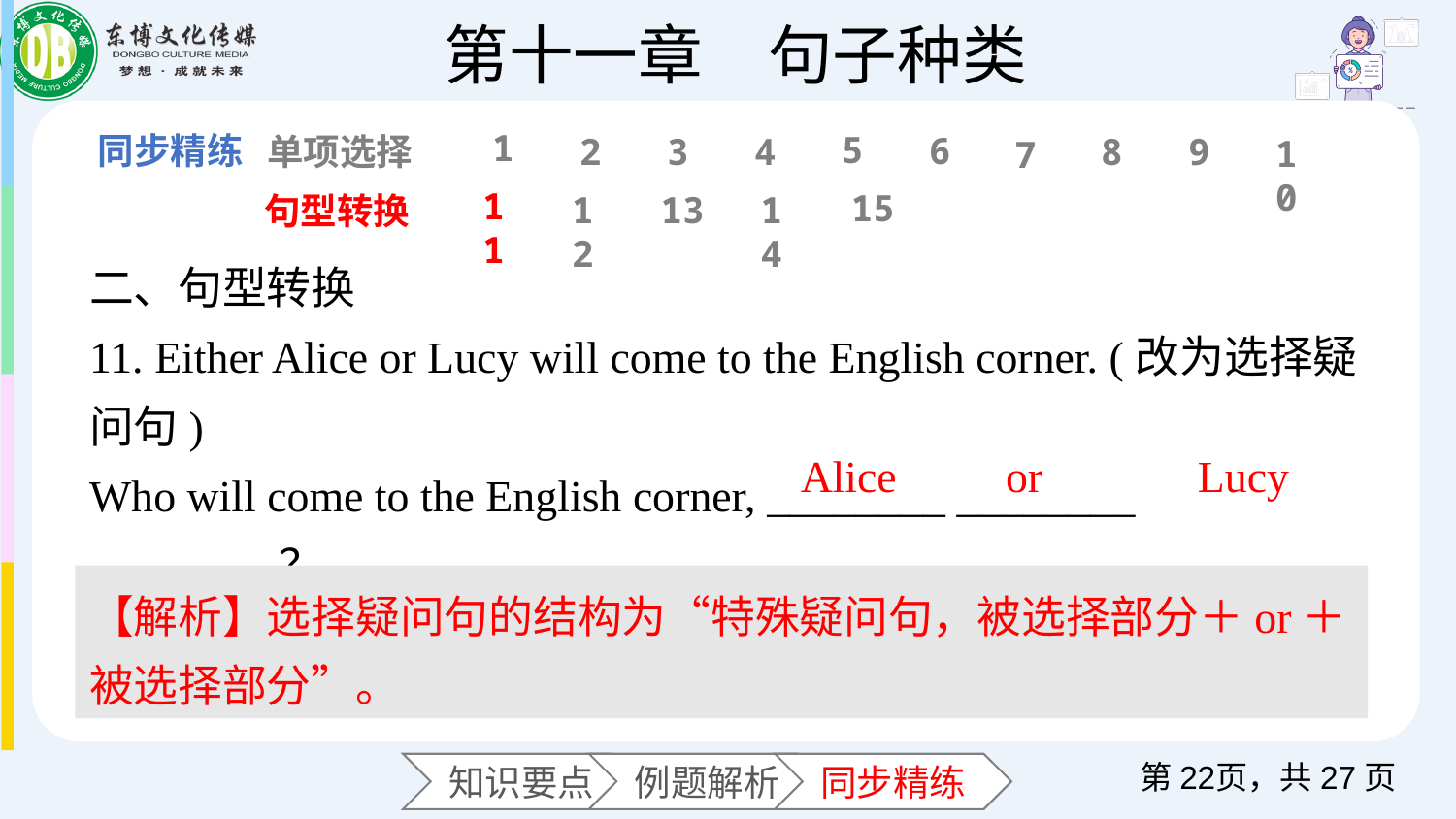

1
5
6
单项选择
2
3
4
8
9
10
7
11
15
12
13
14
句型转换
二、句型转换
11. Either Alice or Lucy will come to the English corner. (改为选择疑问句)
Who will come to the English corner, ________ ________ ________？
Alice
or
Lucy
【解析】选择疑问句的结构为“特殊疑问句，被选择部分＋or＋被选择部分”。